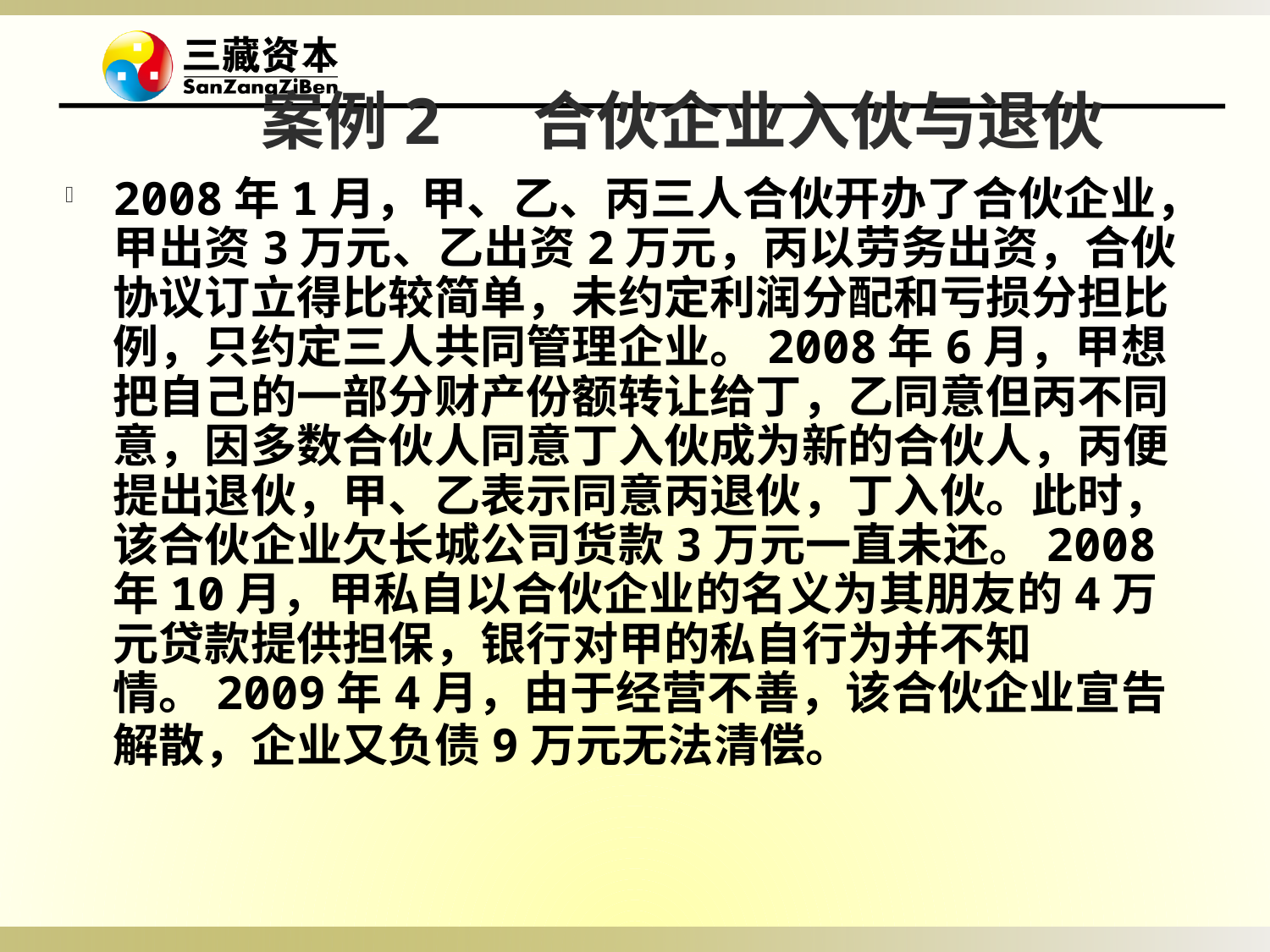

案例2  合伙企业入伙与退伙
2008年1月，甲、乙、丙三人合伙开办了合伙企业，甲出资3万元、乙出资2万元，丙以劳务出资，合伙协议订立得比较简单，未约定利润分配和亏损分担比例，只约定三人共同管理企业。2008年6月，甲想把自己的一部分财产份额转让给丁，乙同意但丙不同意，因多数合伙人同意丁入伙成为新的合伙人，丙便提出退伙，甲、乙表示同意丙退伙，丁入伙。此时，该合伙企业欠长城公司货款3万元一直未还。2008年10月，甲私自以合伙企业的名义为其朋友的4万元贷款提供担保，银行对甲的私自行为并不知情。2009年4月，由于经营不善，该合伙企业宣告解散，企业又负债9万元无法清偿。